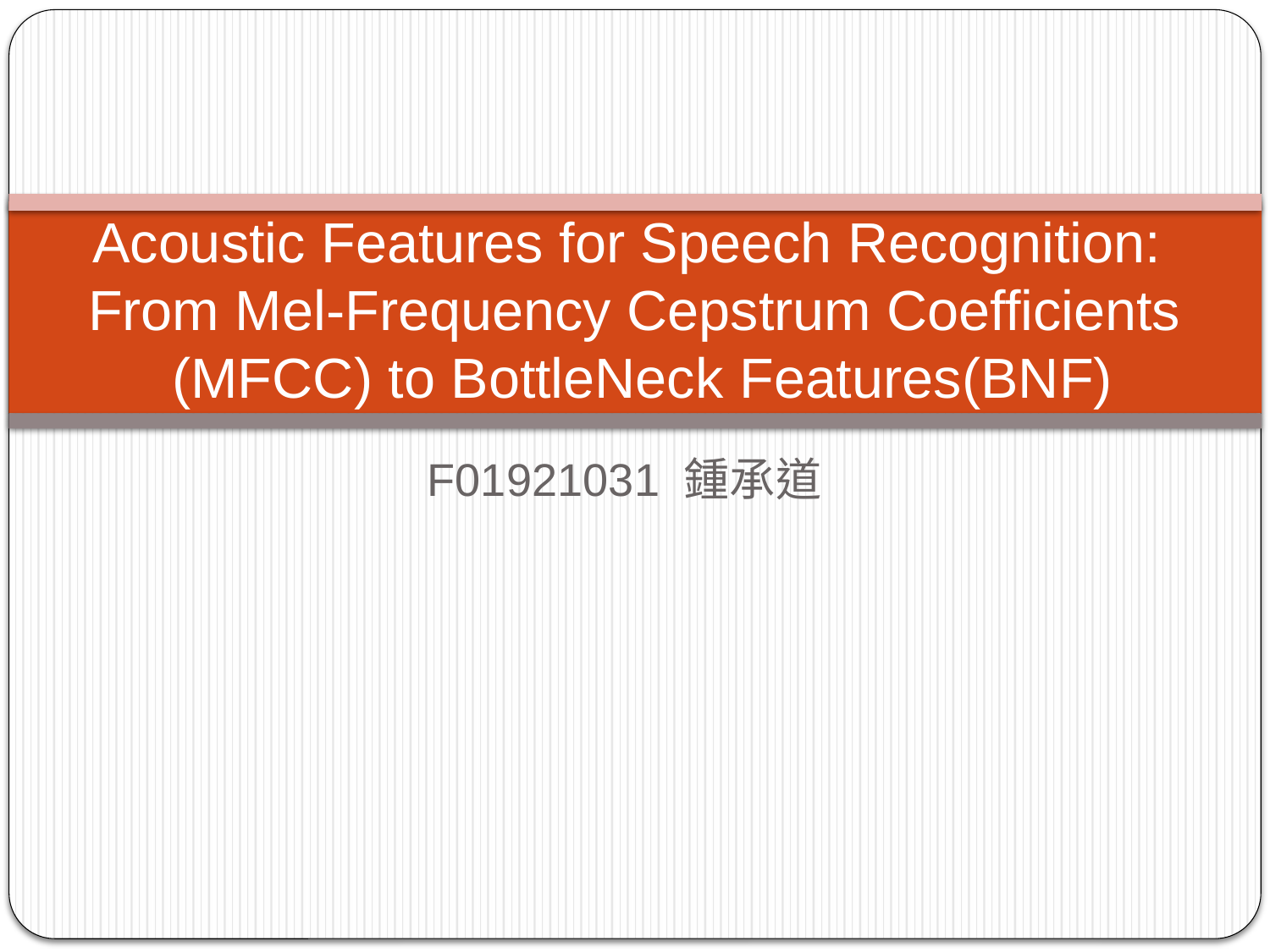

# Acoustic Features for Speech Recognition: From Mel-Frequency Cepstrum Coefficients (MFCC) to BottleNeck Features(BNF)
F01921031 鍾承道